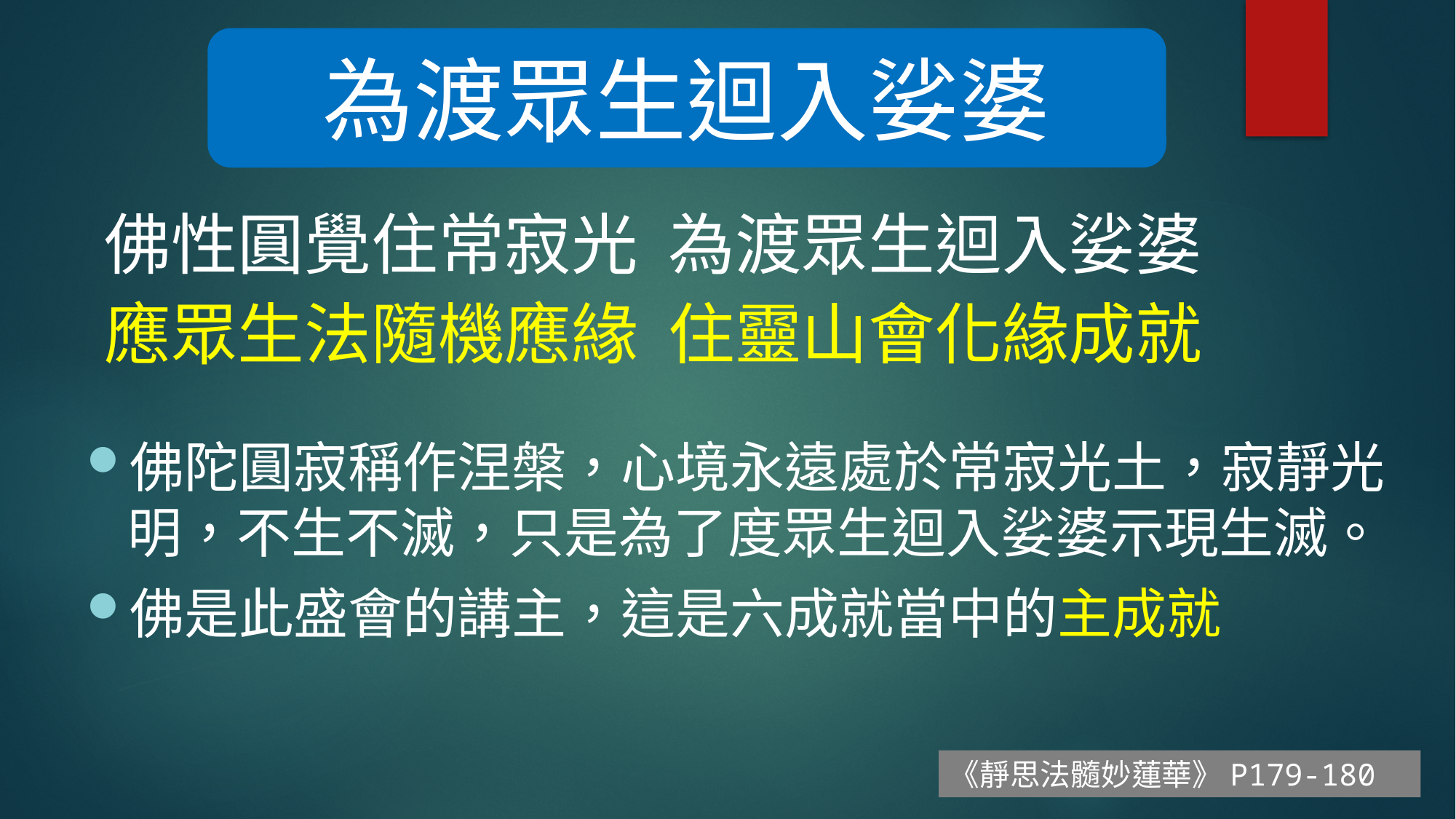

為渡眾生迴入娑婆

佛性圓覺住常寂光  為渡眾生迴入娑婆
應眾生法隨機應緣  住靈山會化緣成就
佛陀圓寂稱作涅槃，心境永遠處於常寂光土，寂靜光明，不生不滅，只是為了度眾生迴入娑婆示現生滅。
佛是此盛會的講主，這是六成就當中的主成就

《靜思法髓妙蓮華》P179-180